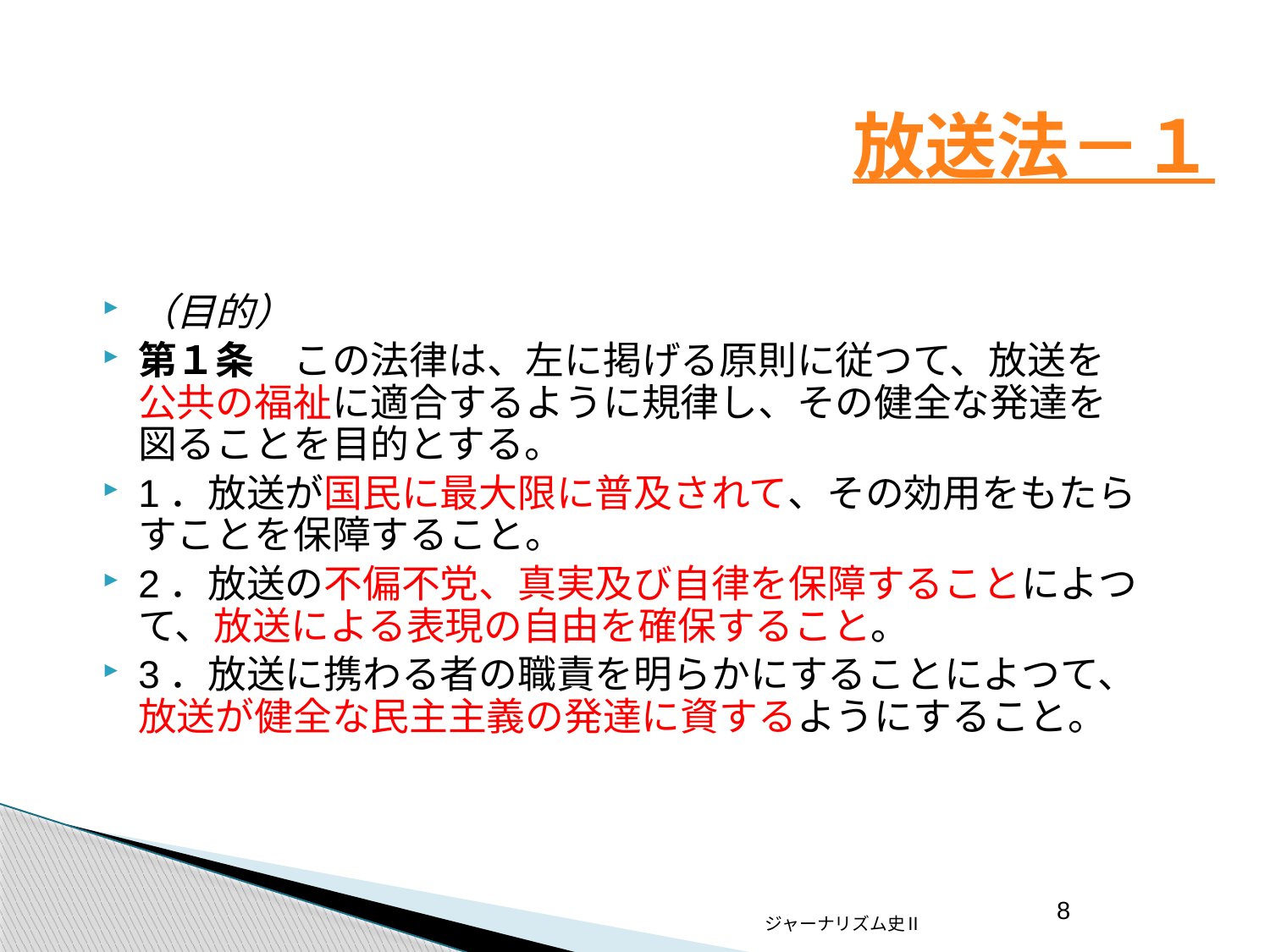

放送法－１
（目的）
第１条　この法律は、左に掲げる原則に従つて、放送を公共の福祉に適合するように規律し、その健全な発達を図ることを目的とする。
1．放送が国民に最大限に普及されて、その効用をもたらすことを保障すること。
2．放送の不偏不党、真実及び自律を保障することによつて、放送による表現の自由を確保すること。
3．放送に携わる者の職責を明らかにすることによつて、放送が健全な民主主義の発達に資するようにすること。
8
ジャーナリズム史Ⅱ